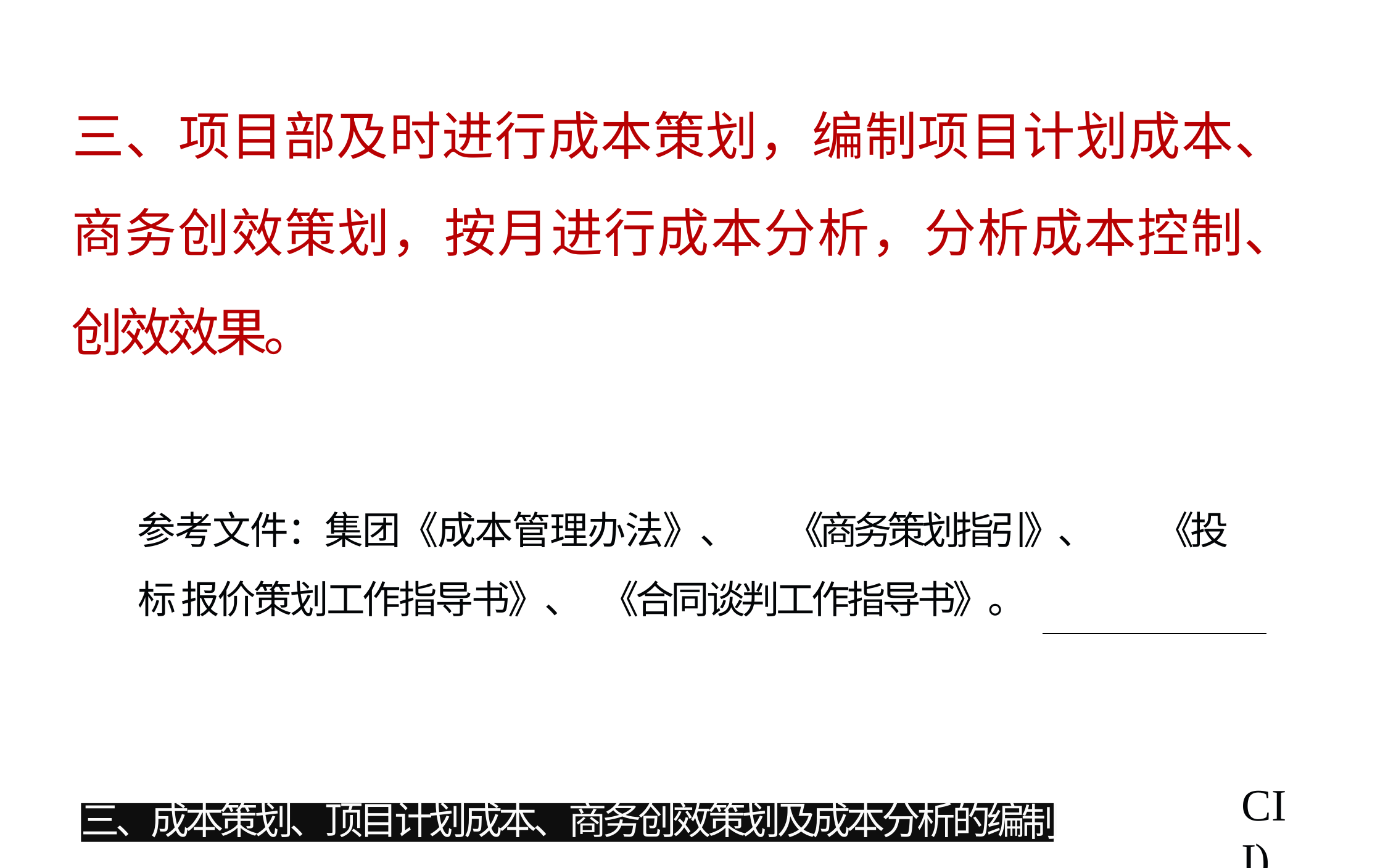

# 三、项目部及时进行成本策划，编制项目计划成本、
商务创效策划，按月进行成本分析，分析成本控制、 创效效果。

参考文件：集团《成本管理办法》、	《商务策划指引》、	《投标 报价策划工作指导书》、	《合同谈判工作指导书》。

CI	I)
制
三、成本策划、顶目计划成本、商务创效策划及成本分析的编